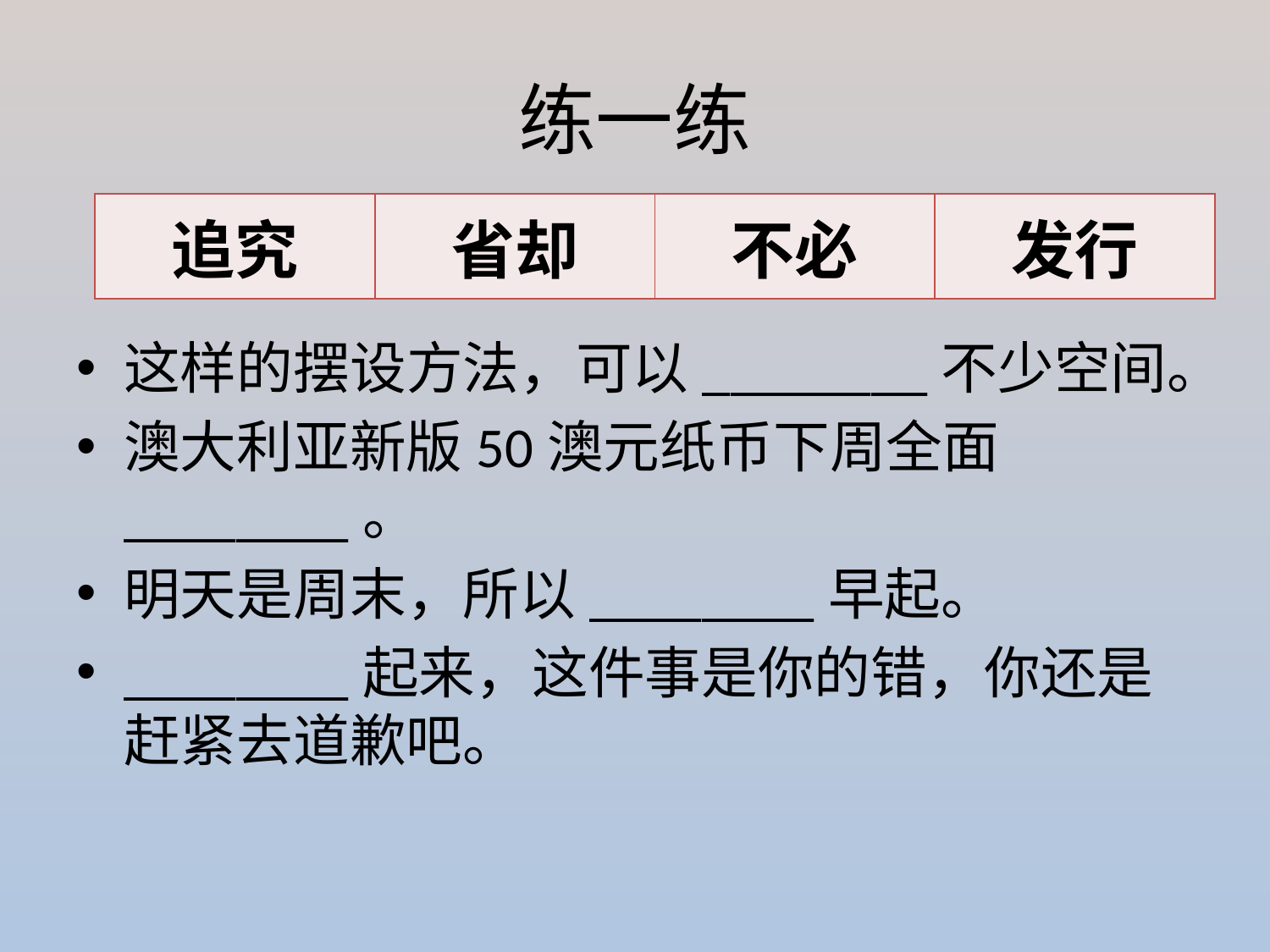

# 练一练
| 追究 | 省却 | 不必 | 发行 |
| --- | --- | --- | --- |
这样的摆设方法，可以________不少空间。
澳大利亚新版50澳元纸币下周全面________。
明天是周末，所以________早起。
________起来，这件事是你的错，你还是赶紧去道歉吧。